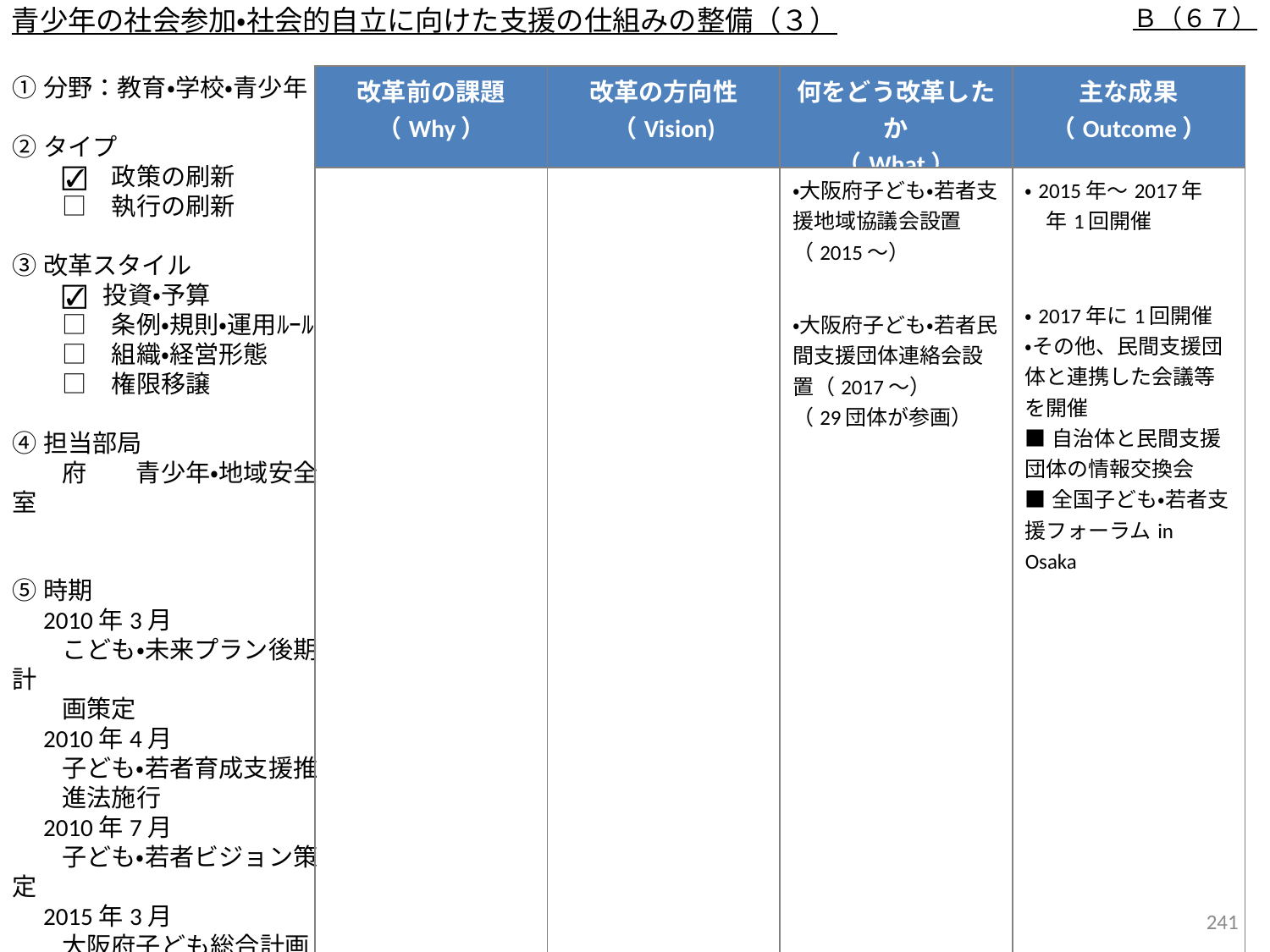

青少年の社会参加・社会的自立に向けた支援の仕組みの整備（３）
Ｂ（６７）
①分野：教育・学校・青少年

②タイプ
　　☑　政策の刷新
　　□　執行の刷新

③改革スタイル
　　☑   投資・予算
　　□　条例・規則・運用ﾙｰﾙ
　　□　組織・経営形態
　　□　権限移譲

④担当部局
　　府　　青少年・地域安全室

⑤時期
　2010年3月
　　こども・未来プラン後期計
　　画策定
　2010年4月
　　子ども・若者育成支援推
　　進法施行
　2010年7月
　　子ども・若者ビジョン策定
　2015年3月
　　大阪府子ども総合計画策
　　定
| 改革前の課題 （Why） | 改革の方向性 （Vision) | 何をどう改革したか （What） | 主な成果 （Outcome） |
| --- | --- | --- | --- |
|  |  | ・大阪府子ども・若者支援地域協議会設置（2015～） ・大阪府子ども・若者民間支援団体連絡会設置（2017～） （29団体が参画） | ・2015年～2017年 　年1回開催 ・2017年に1回開催 ・その他、民間支援団体と連携した会議等を開催 ■自治体と民間支援団体の情報交換会 ■全国子ども・若者支援フォーラムin Osaka |
241